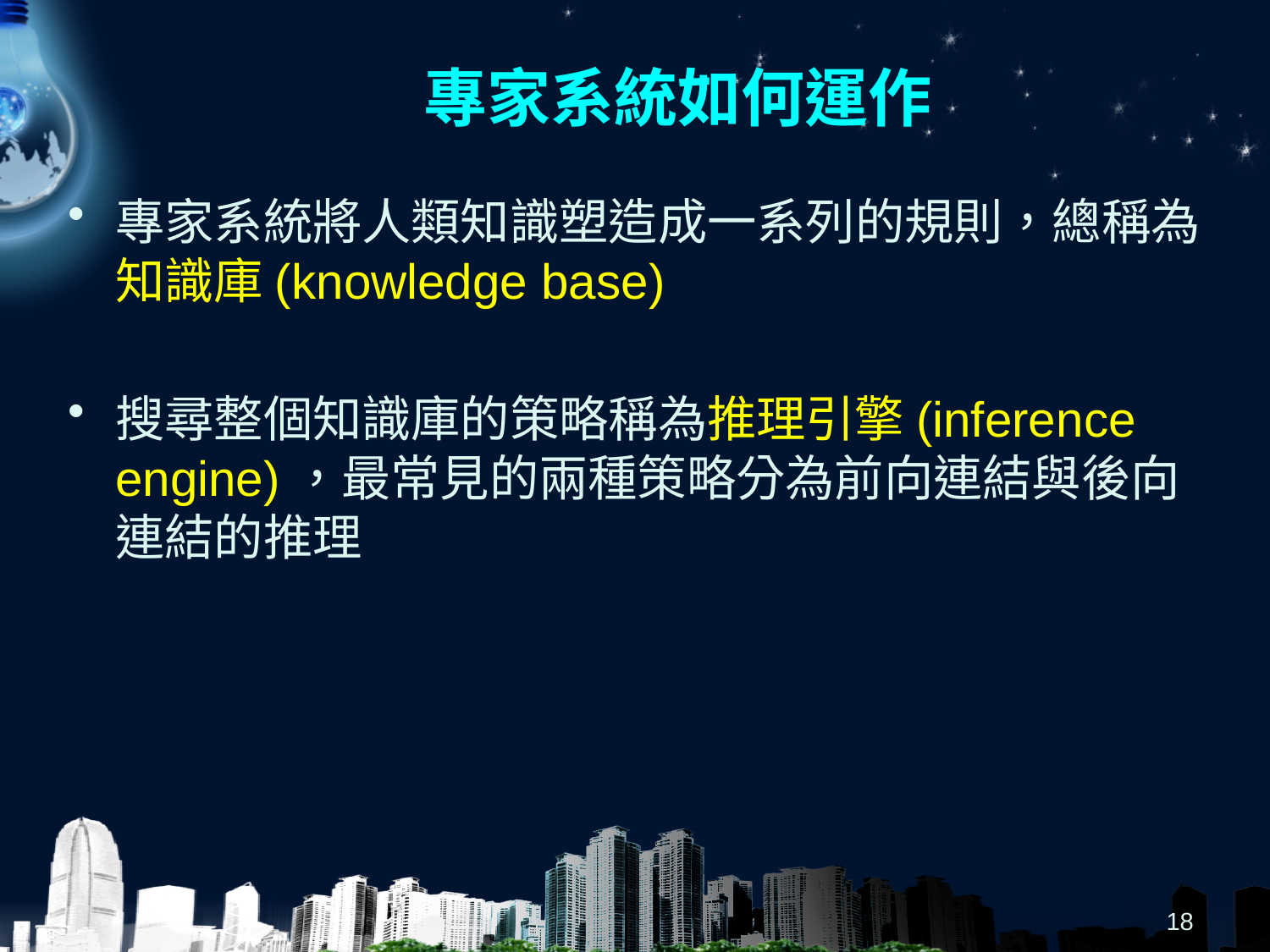

# 專家系統如何運作
專家系統將人類知識塑造成一系列的規則，總稱為知識庫(knowledge base)

搜尋整個知識庫的策略稱為推理引擎(inference engine)，最常見的兩種策略分為前向連結與後向連結的推理
18